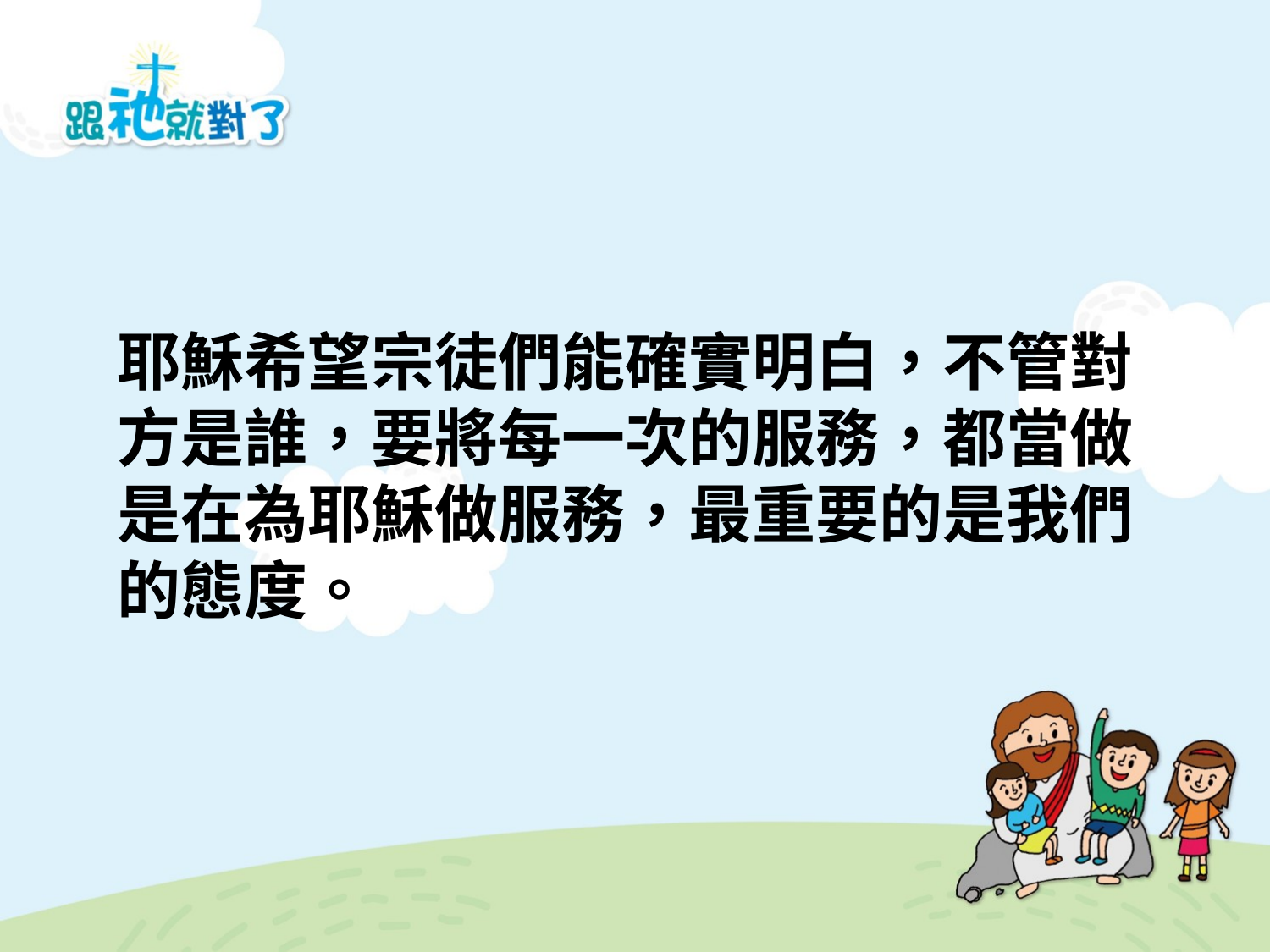

耶穌希望宗徒們能確實明白，不管對方是誰，要將每一次的服務，都當做是在為耶穌做服務，最重要的是我們的態度。